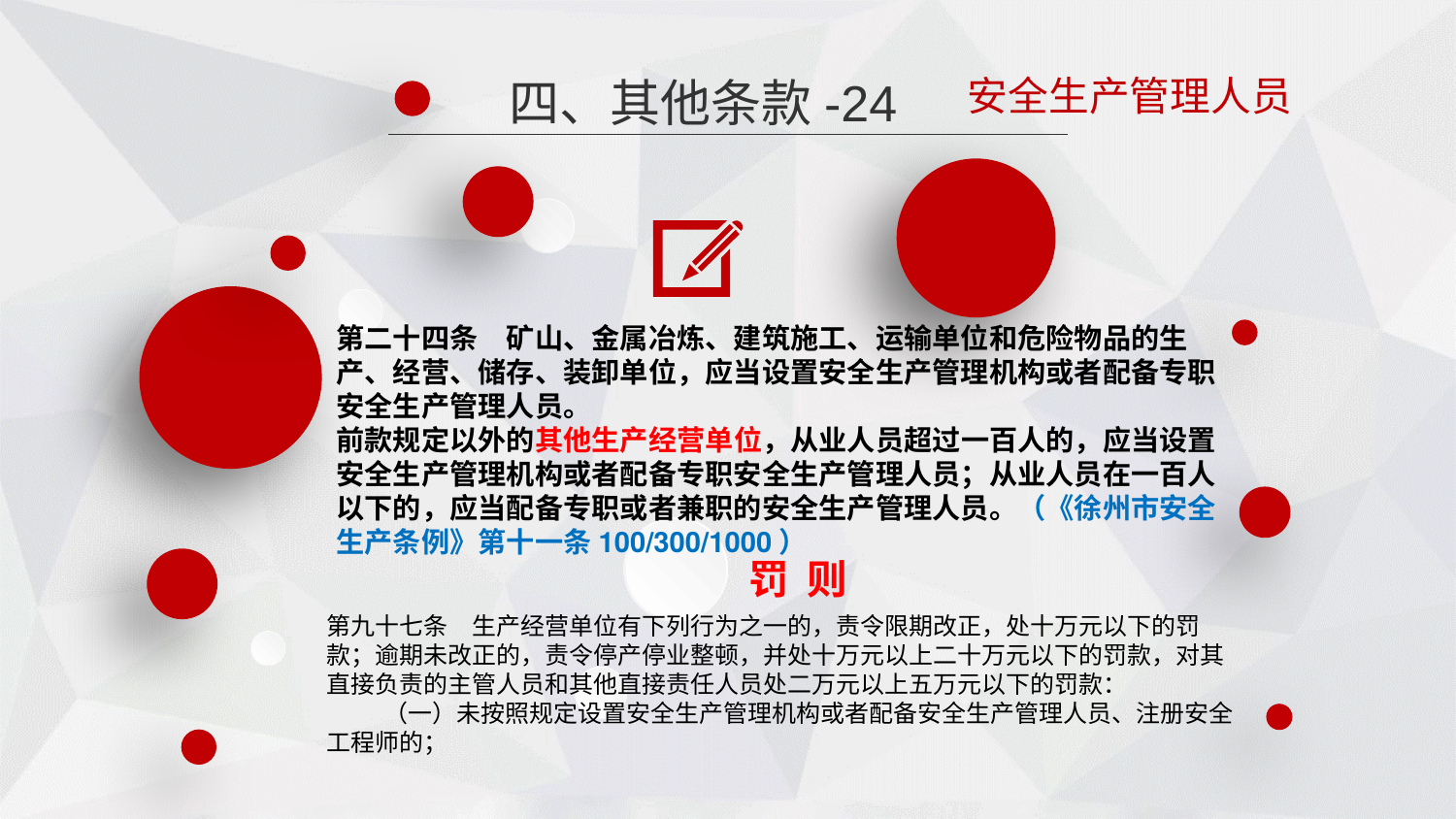

安全生产管理人员
四、其他条款-24

第二十四条　矿山、金属冶炼、建筑施工、运输单位和危险物品的生产、经营、储存、装卸单位，应当设置安全生产管理机构或者配备专职安全生产管理人员。
前款规定以外的其他生产经营单位，从业人员超过一百人的，应当设置安全生产管理机构或者配备专职安全生产管理人员；从业人员在一百人以下的，应当配备专职或者兼职的安全生产管理人员。（《徐州市安全生产条例》第十一条100/300/1000）

罚  则

第九十七条　生产经营单位有下列行为之一的，责令限期改正，处十万元以下的罚款；逾期未改正的，责令停产停业整顿，并处十万元以上二十万元以下的罚款，对其直接负责的主管人员和其他直接责任人员处二万元以上五万元以下的罚款：（一）未按照规定设置安全生产管理机构或者配备安全生产管理人员、注册安全工程师的；